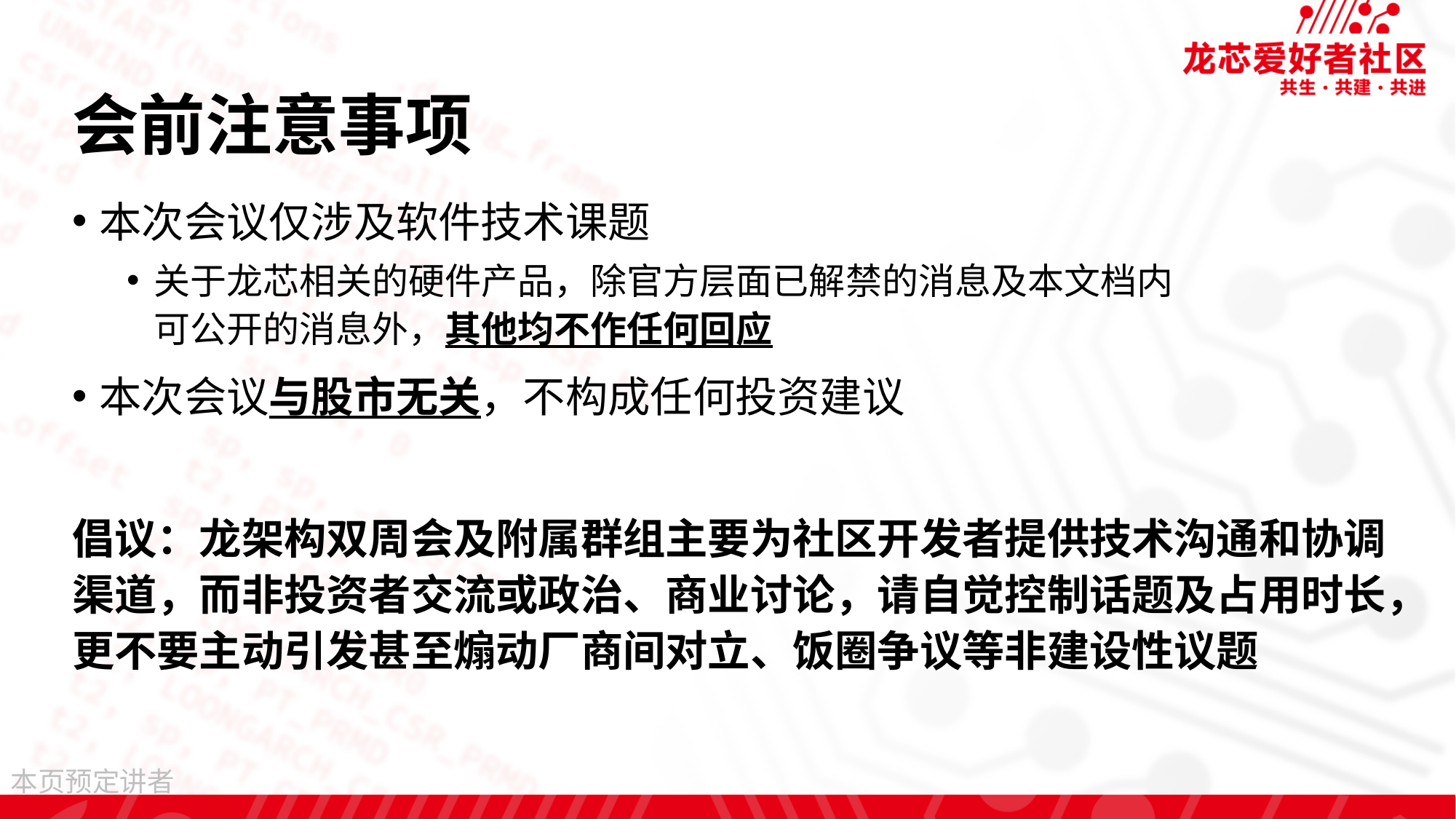

# 会前注意事项
本次会议仅涉及软件技术课题
关于龙芯相关的硬件产品，除官方层面已解禁的消息及本文档内
可公开的消息外，其他均不作任何回应
本次会议与股市无关，不构成任何投资建议

倡议：龙架构双周会及附属群组主要为社区开发者提供技术沟通和协调渠道，而非投资者交流或政治、商业讨论，请自觉控制话题及占用时长，更不要主动引发甚至煽动厂商间对立、饭圈争议等非建设性议题